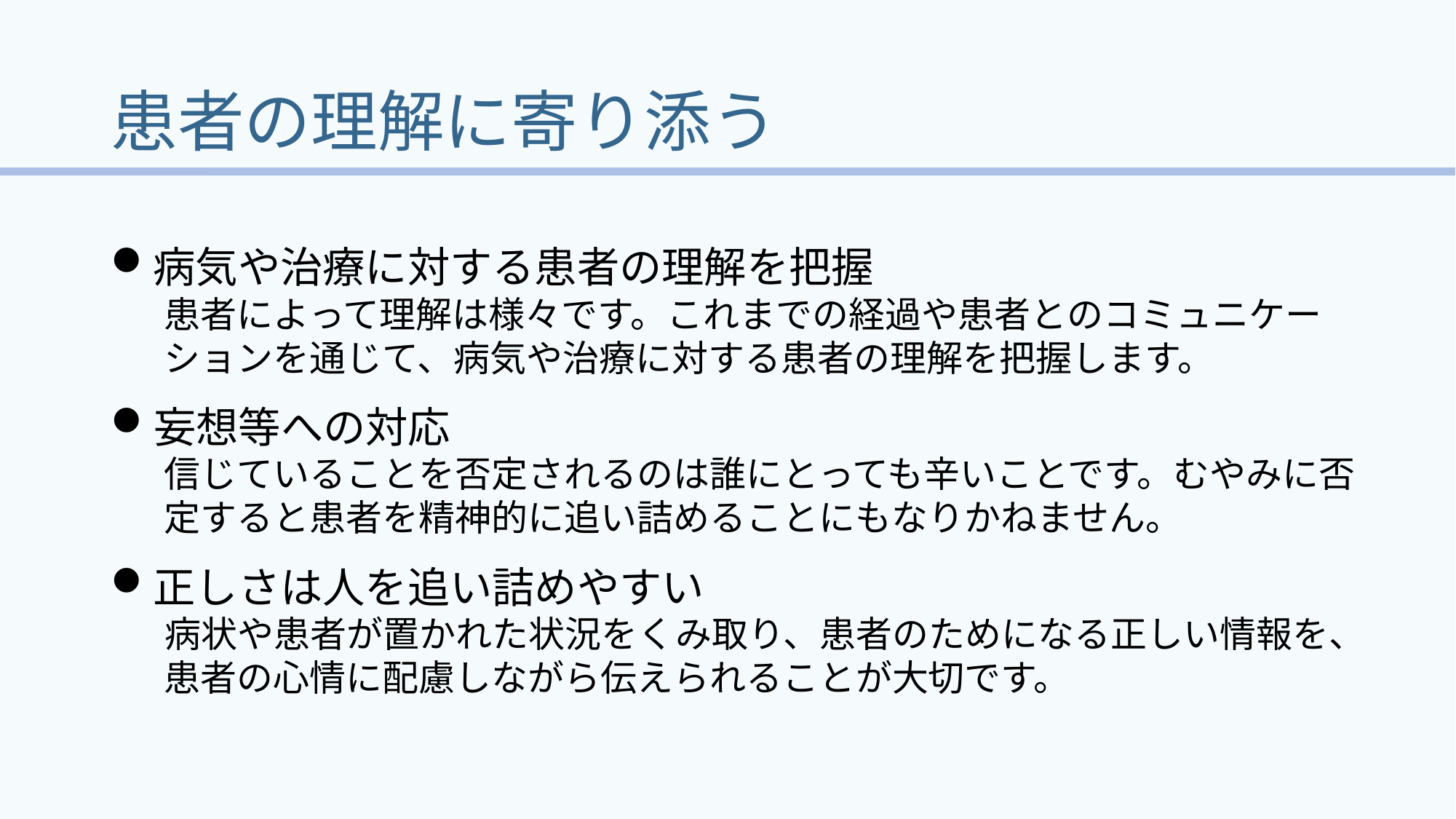

患者の理解に寄り添う

病気や治療に対する患者の理解を把握
患者によって理解は様々です。これまでの経過や患者とのコミュニケーションを通じて、病気や治療に対する患者の理解を把握します。

妄想等への対応
信じていることを否定されるのは誰にとっても辛いことです。むやみに否定すると患者を精神的に追い詰めることにもなりかねません。

正しさは人を追い詰めやすい
病状や患者が置かれた状況をくみ取り、患者のためになる正しい情報を、患者の心情に配慮しながら伝えられることが大切です。